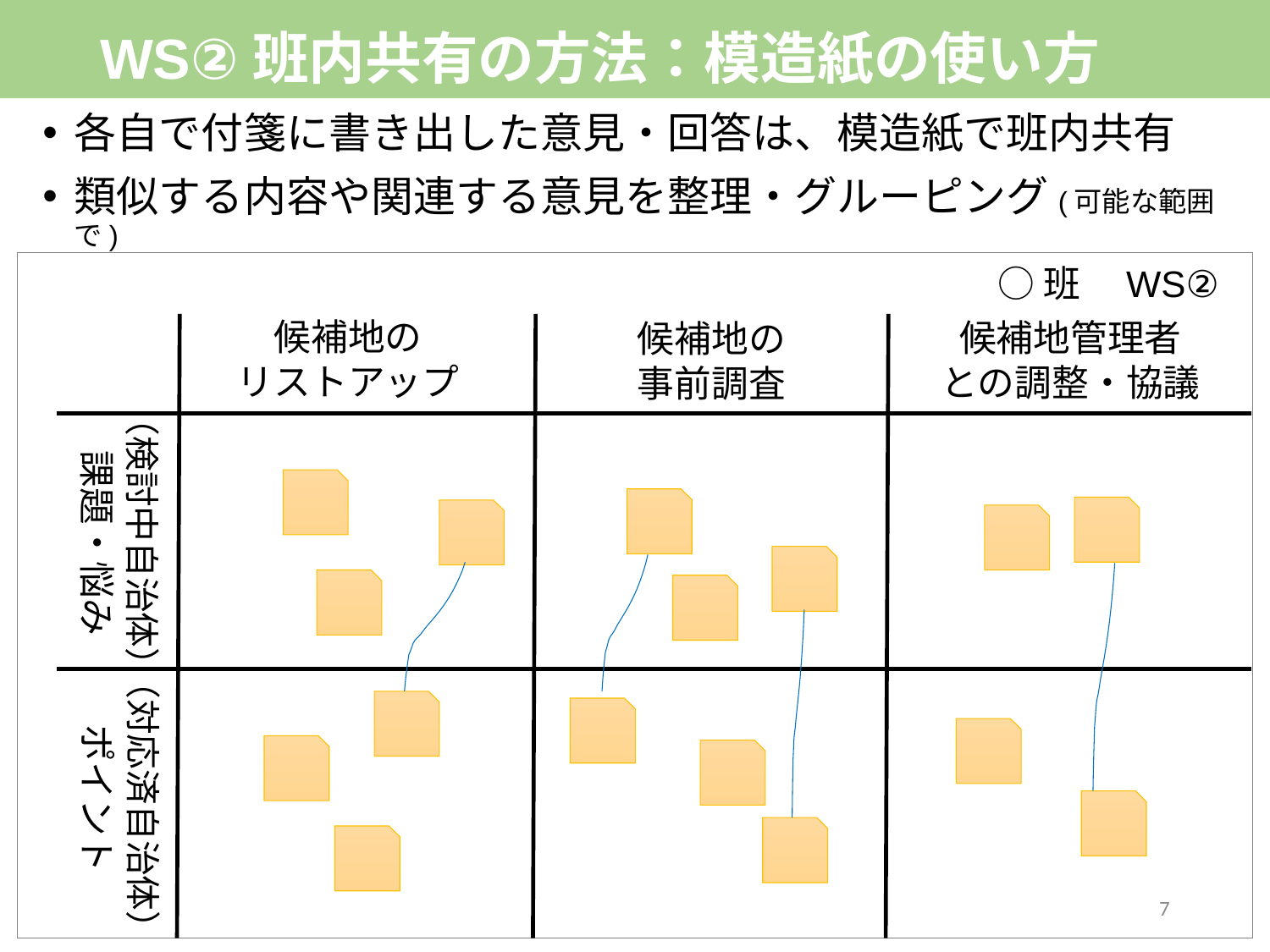

# WS②班内共有の方法：模造紙の使い方
各自で付箋に書き出した意見・回答は、模造紙で班内共有
類似する内容や関連する意見を整理・グルーピング(可能な範囲で)

○班　WS②
候補地の
リストアップ
候補地管理者
との調整・協議
候補地の
事前調査
（検討中自治体）
課題・悩み

（対応済自治体）
ポイント

7